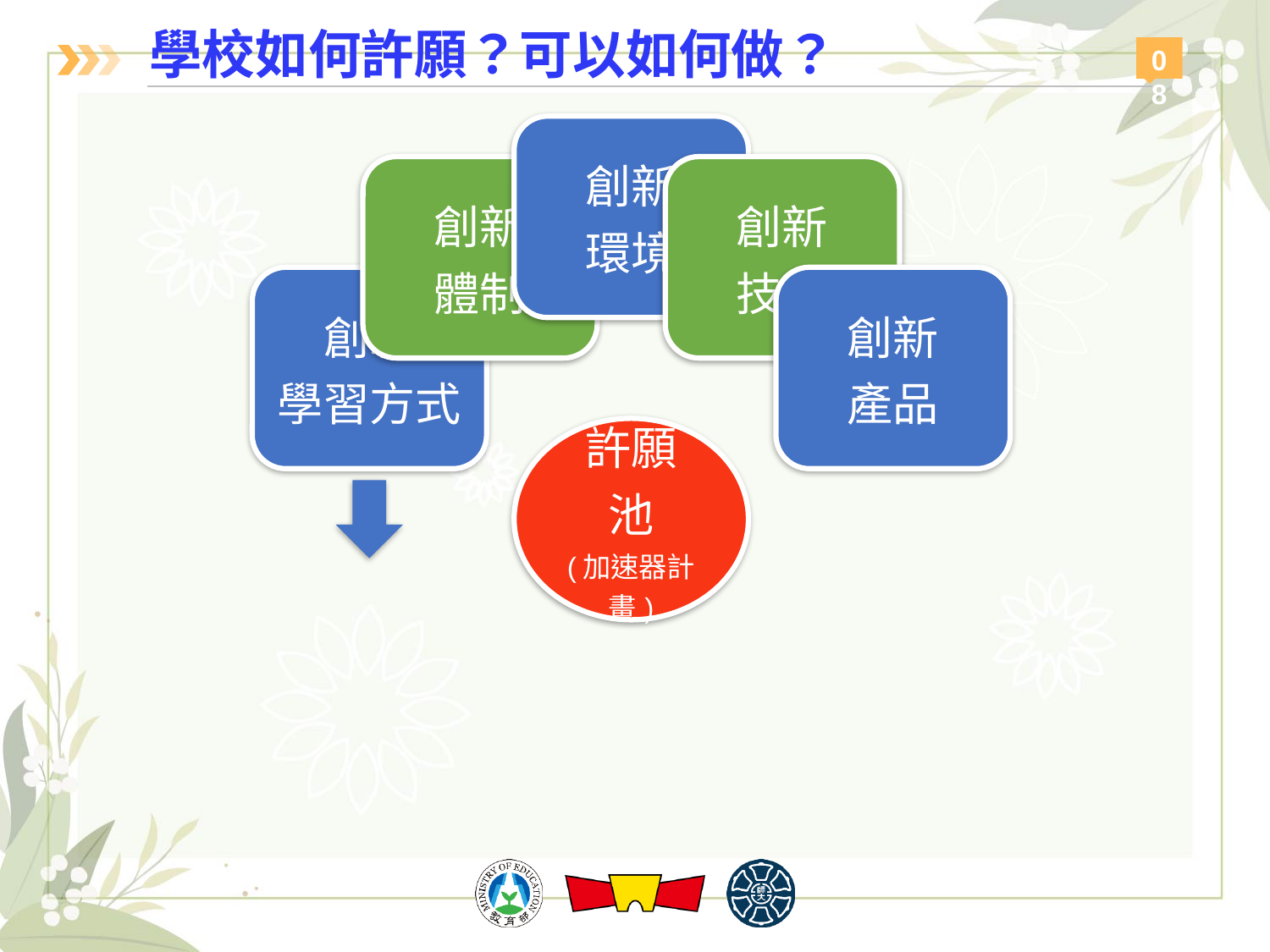

學校如何許願？可以如何做？

08

許願池
(加速器計畫)
創新
學習方式
創新
體制
創新
環境
創新
產品
創新
技術